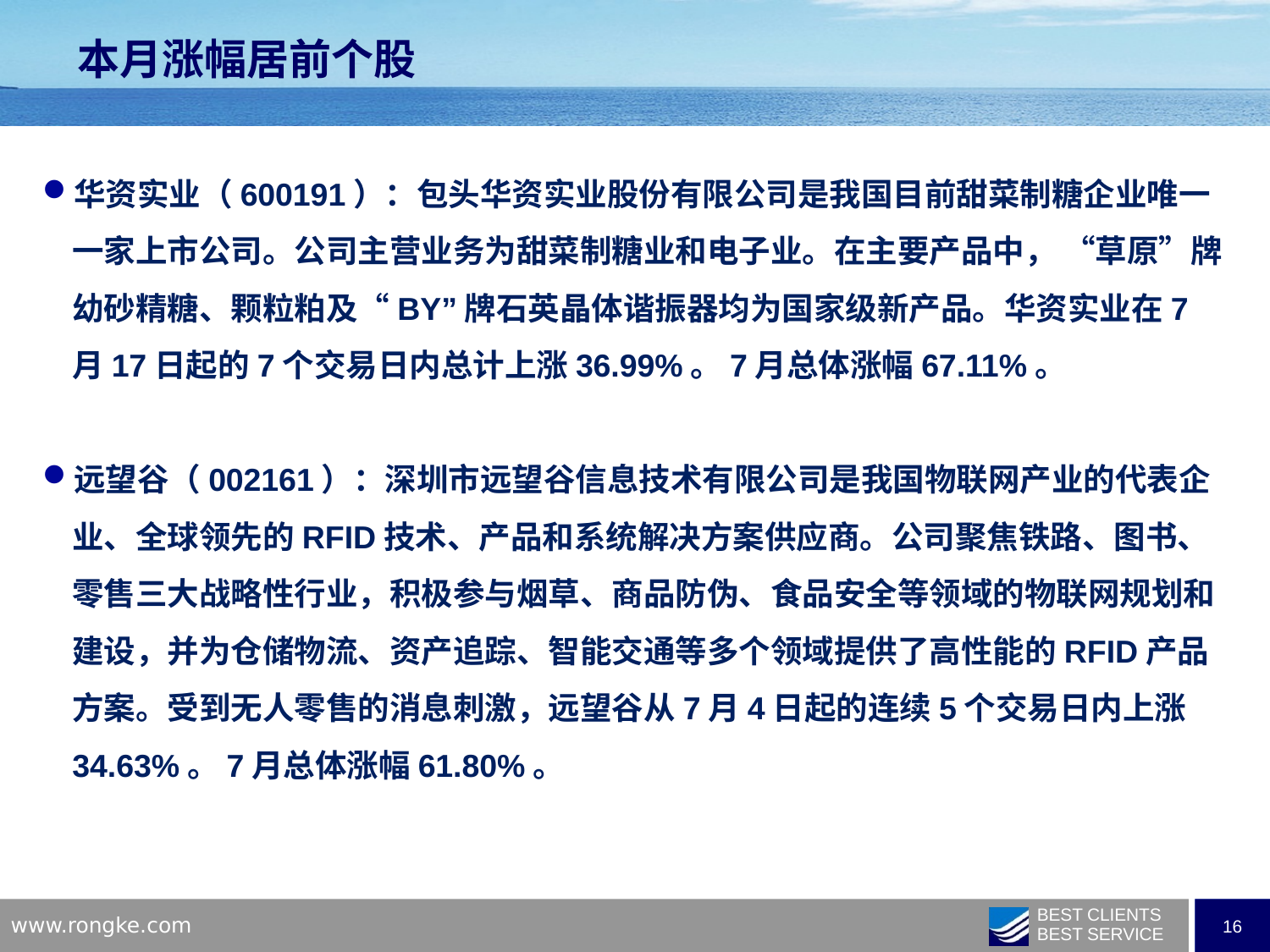

本月涨幅居前个股
华资实业（600191）：包头华资实业股份有限公司是我国目前甜菜制糖企业唯一一家上市公司。公司主营业务为甜菜制糖业和电子业。在主要产品中， “草原”牌幼砂精糖、颗粒粕及“BY”牌石英晶体谐振器均为国家级新产品。华资实业在7月17日起的7个交易日内总计上涨36.99%。7月总体涨幅67.11%。

远望谷（002161）：深圳市远望谷信息技术有限公司是我国物联网产业的代表企业、全球领先的RFID技术、产品和系统解决方案供应商。公司聚焦铁路、图书、零售三大战略性行业，积极参与烟草、商品防伪、食品安全等领域的物联网规划和建设，并为仓储物流、资产追踪、智能交通等多个领域提供了高性能的RFID产品方案。受到无人零售的消息刺激，远望谷从7月4日起的连续5个交易日内上涨34.63%。7月总体涨幅61.80%。